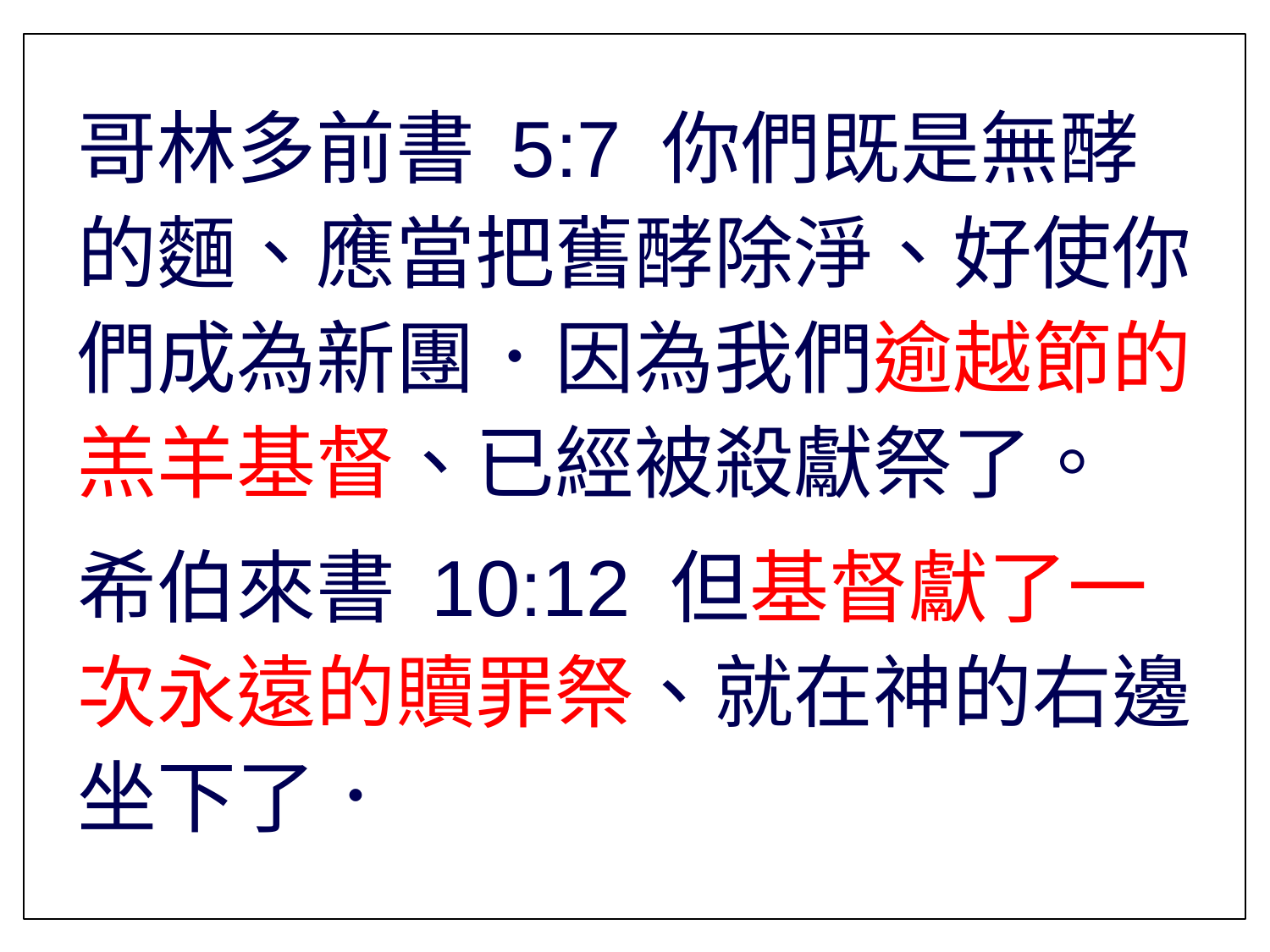

哥林多前書 5:7 你們既是無酵的麵、應當把舊酵除淨、好使你們成為新團．因為我們逾越節的羔羊基督、已經被殺獻祭了。
希伯來書 10:12 但基督獻了一次永遠的贖罪祭、就在神的右邊坐下了．